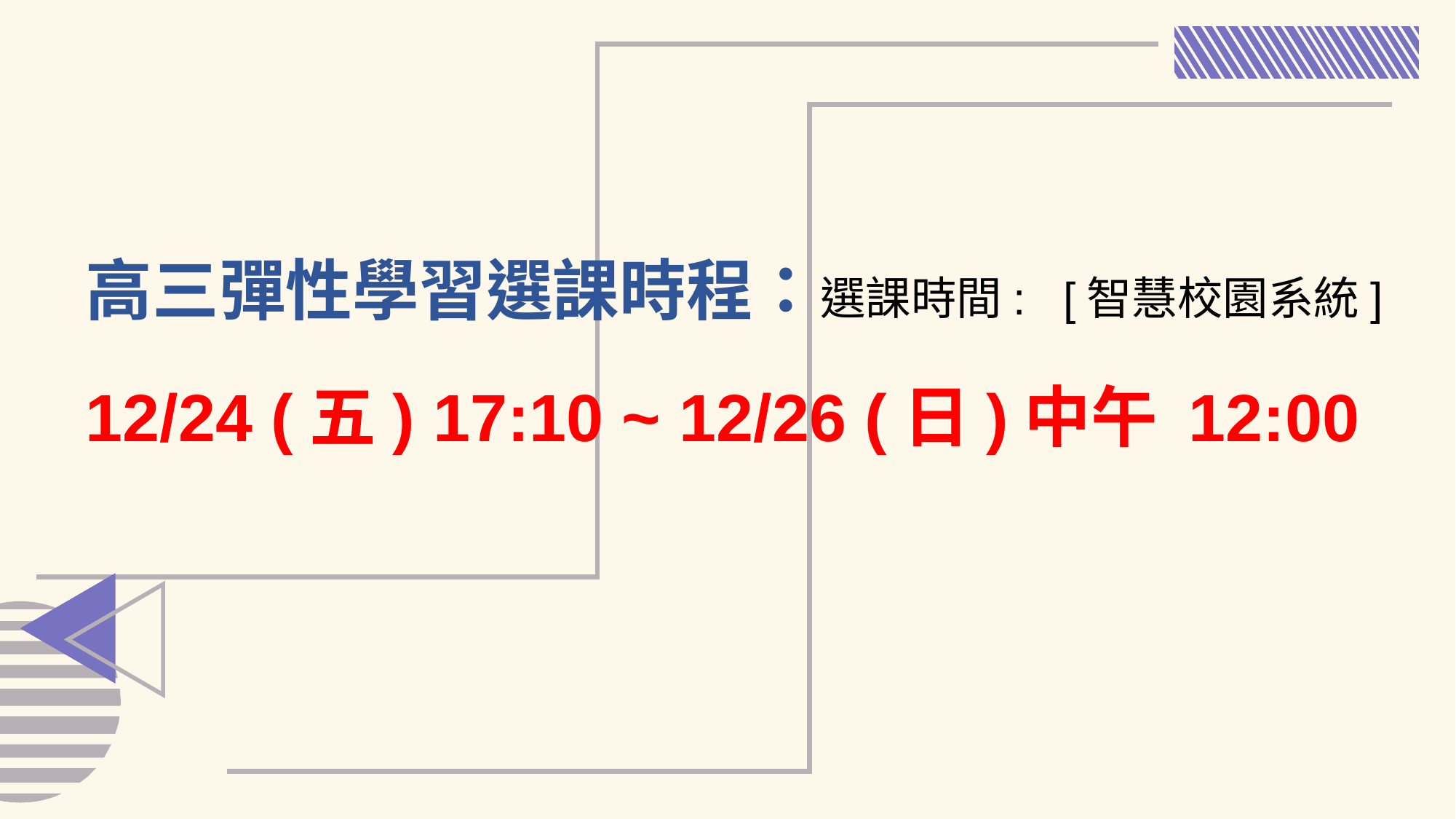

高三彈性學習選課時程：選課時間:   [智慧校園系統]
12/24 (五) 17:10 ~ 12/26 (日)中午 12:00